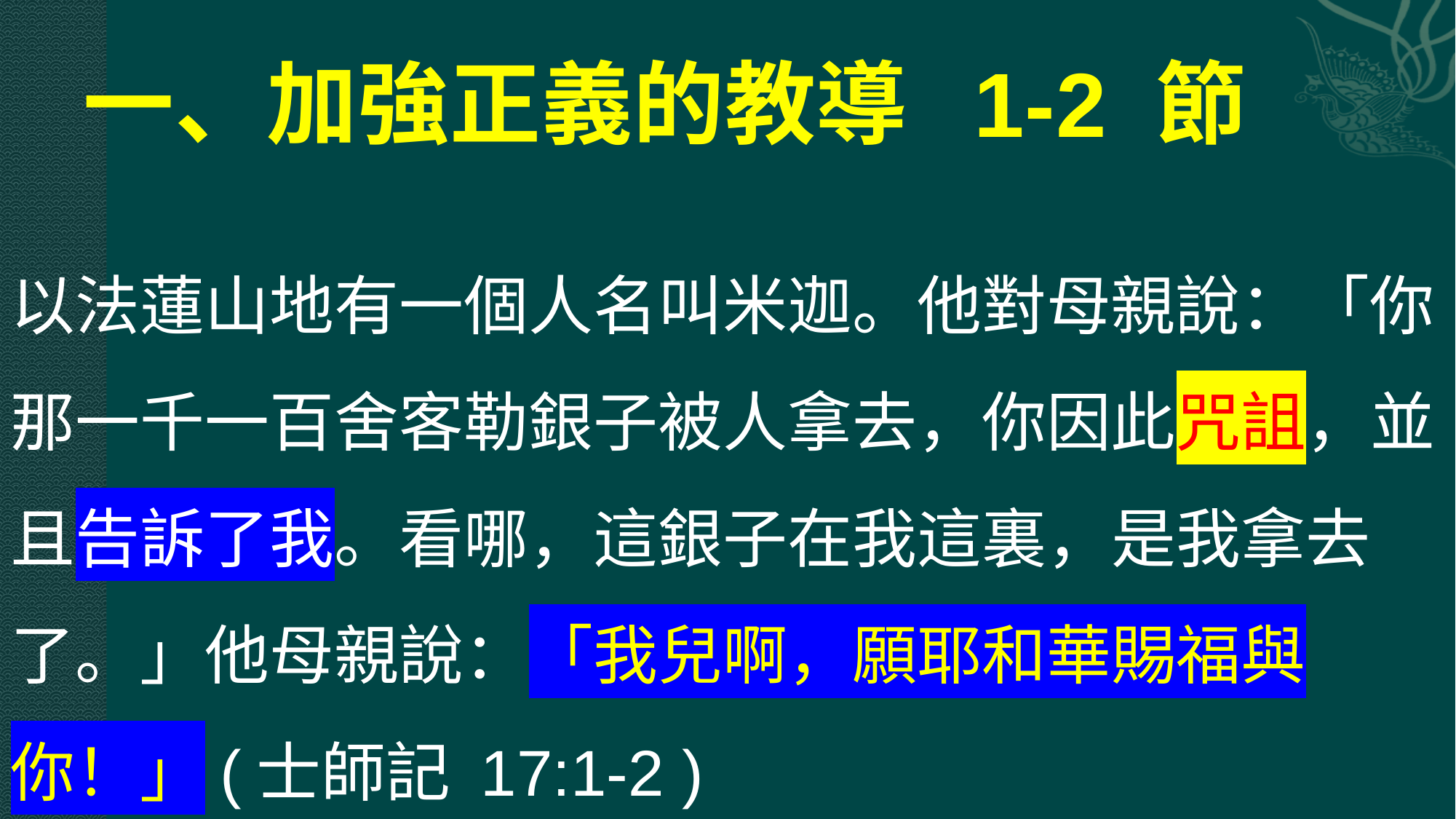

# 一、加強正義的教導  1-2 節
以法蓮山地有一個人名叫米迦。他對母親說：「你那一千一百舍客勒銀子被人拿去，你因此咒詛，並且告訴了我。看哪，這銀子在我這裏，是我拿去了。」他母親說：「我兒啊，願耶和華賜福與你！」(士師記 17:1-2 )